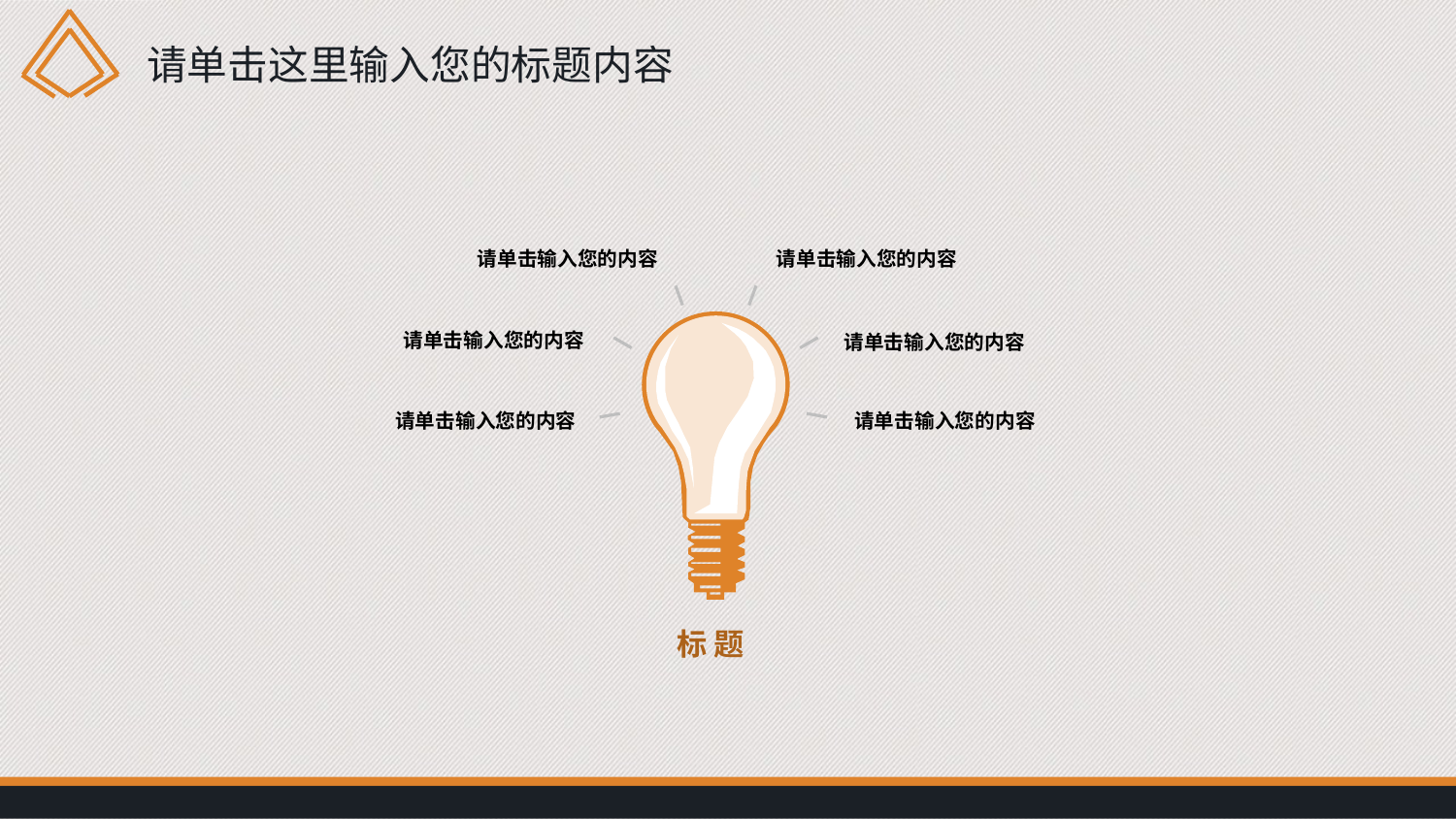

请单击这里输入您的标题内容
请单击输入您的内容
请单击输入您的内容

请单击输入您的内容
请单击输入您的内容
请单击输入您的内容
请单击输入您的内容
标 题